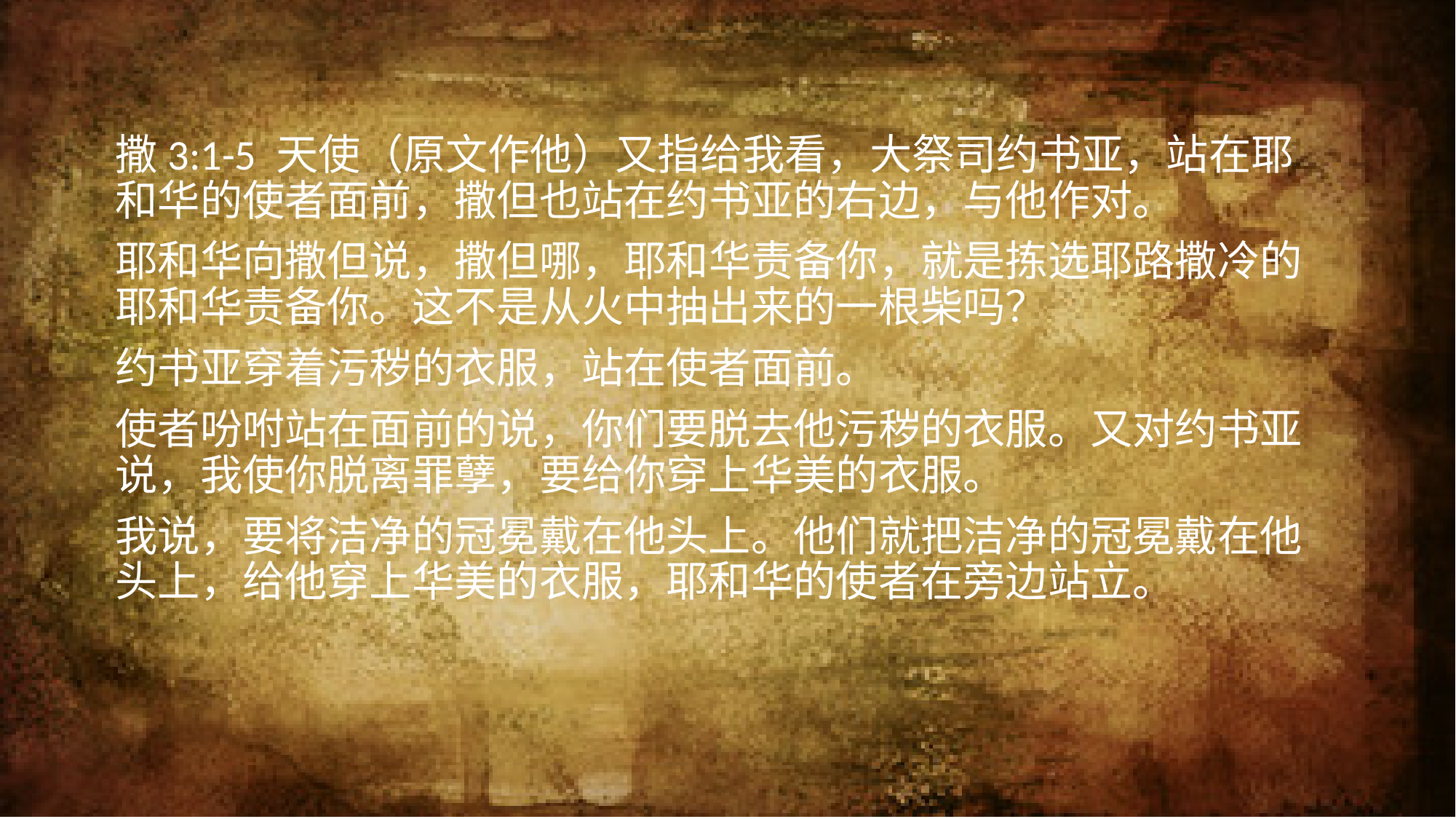

撒3:1-5 天使（原文作他）又指给我看，大祭司约书亚，站在耶和华的使者面前，撒但也站在约书亚的右边，与他作对。
耶和华向撒但说，撒但哪，耶和华责备你，就是拣选耶路撒冷的耶和华责备你。这不是从火中抽出来的一根柴吗？
约书亚穿着污秽的衣服，站在使者面前。
使者吩咐站在面前的说，你们要脱去他污秽的衣服。又对约书亚说，我使你脱离罪孽，要给你穿上华美的衣服。
我说，要将洁净的冠冕戴在他头上。他们就把洁净的冠冕戴在他头上，给他穿上华美的衣服，耶和华的使者在旁边站立。